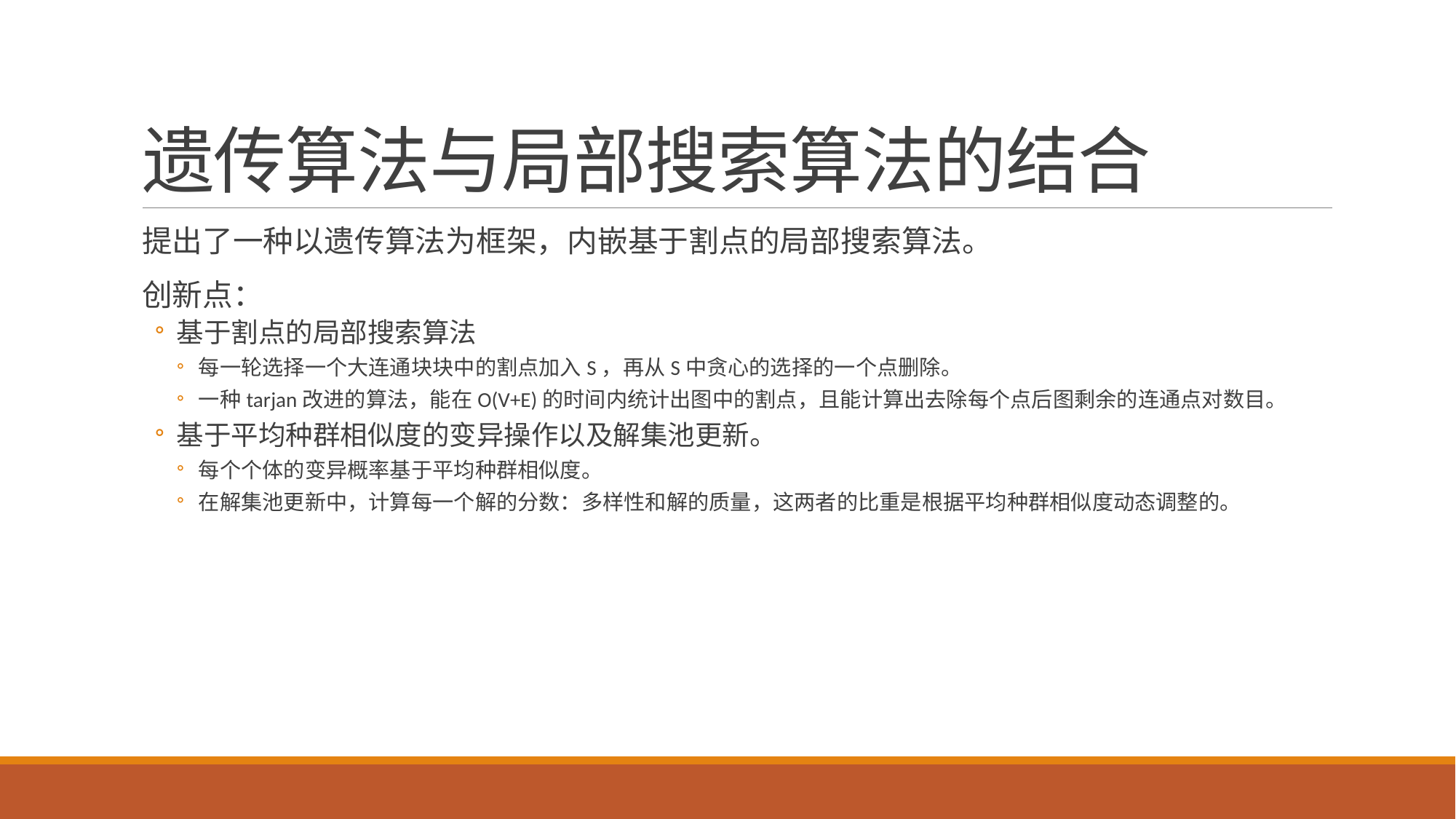

# 遗传算法与局部搜索算法的结合
提出了一种以遗传算法为框架，内嵌基于割点的局部搜索算法。
创新点：
基于割点的局部搜索算法
每一轮选择一个大连通块块中的割点加入S，再从S中贪心的选择的一个点删除。
一种tarjan改进的算法，能在O(V+E)的时间内统计出图中的割点，且能计算出去除每个点后图剩余的连通点对数目。
基于平均种群相似度的变异操作以及解集池更新。
每个个体的变异概率基于平均种群相似度。
在解集池更新中，计算每一个解的分数：多样性和解的质量，这两者的比重是根据平均种群相似度动态调整的。